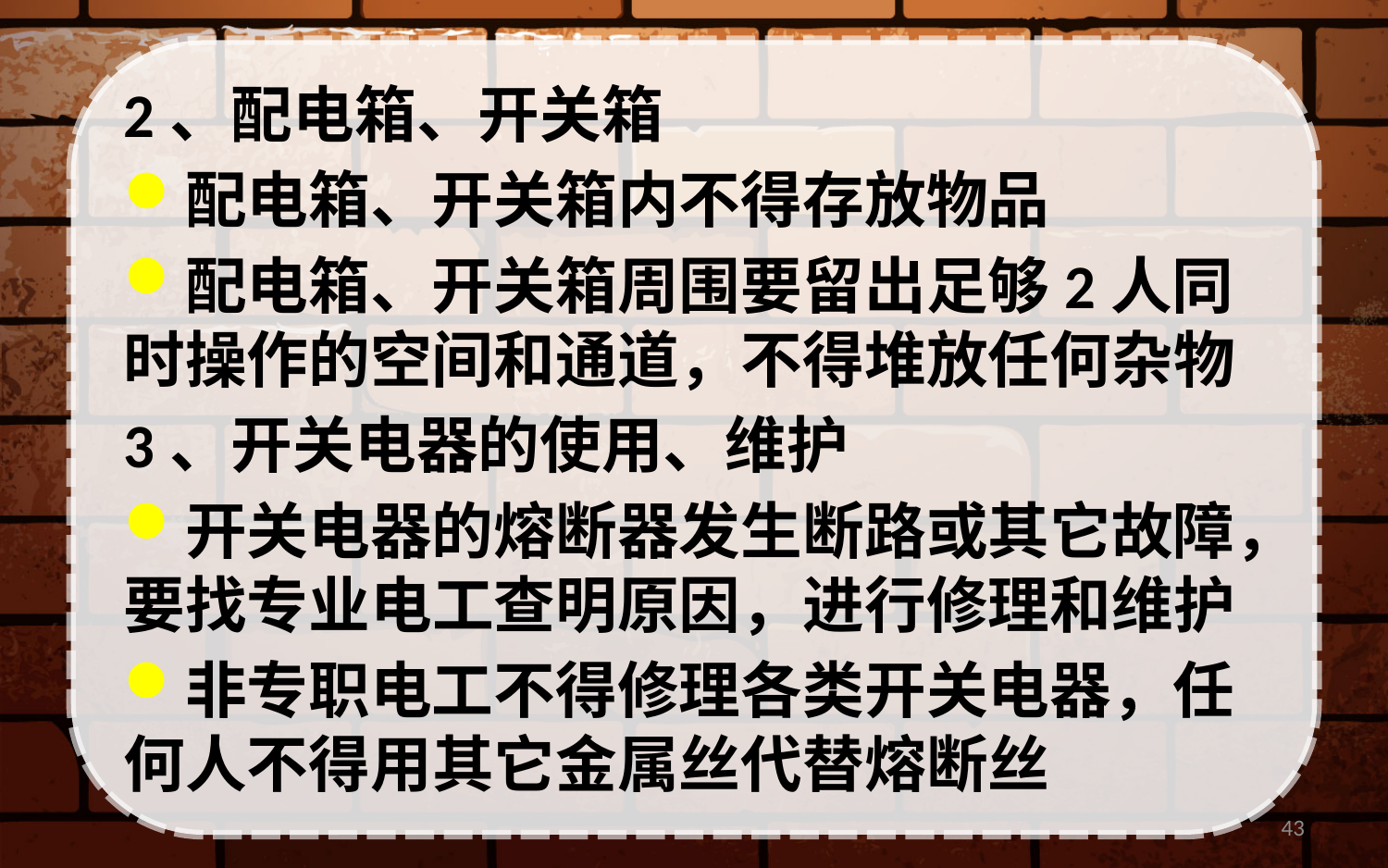

2、配电箱、开关箱
配电箱、开关箱内不得存放物品
配电箱、开关箱周围要留出足够2人同时操作的空间和通道，不得堆放任何杂物
3、开关电器的使用、维护
开关电器的熔断器发生断路或其它故障，要找专业电工查明原因，进行修理和维护
非专职电工不得修理各类开关电器，任何人不得用其它金属丝代替熔断丝
43